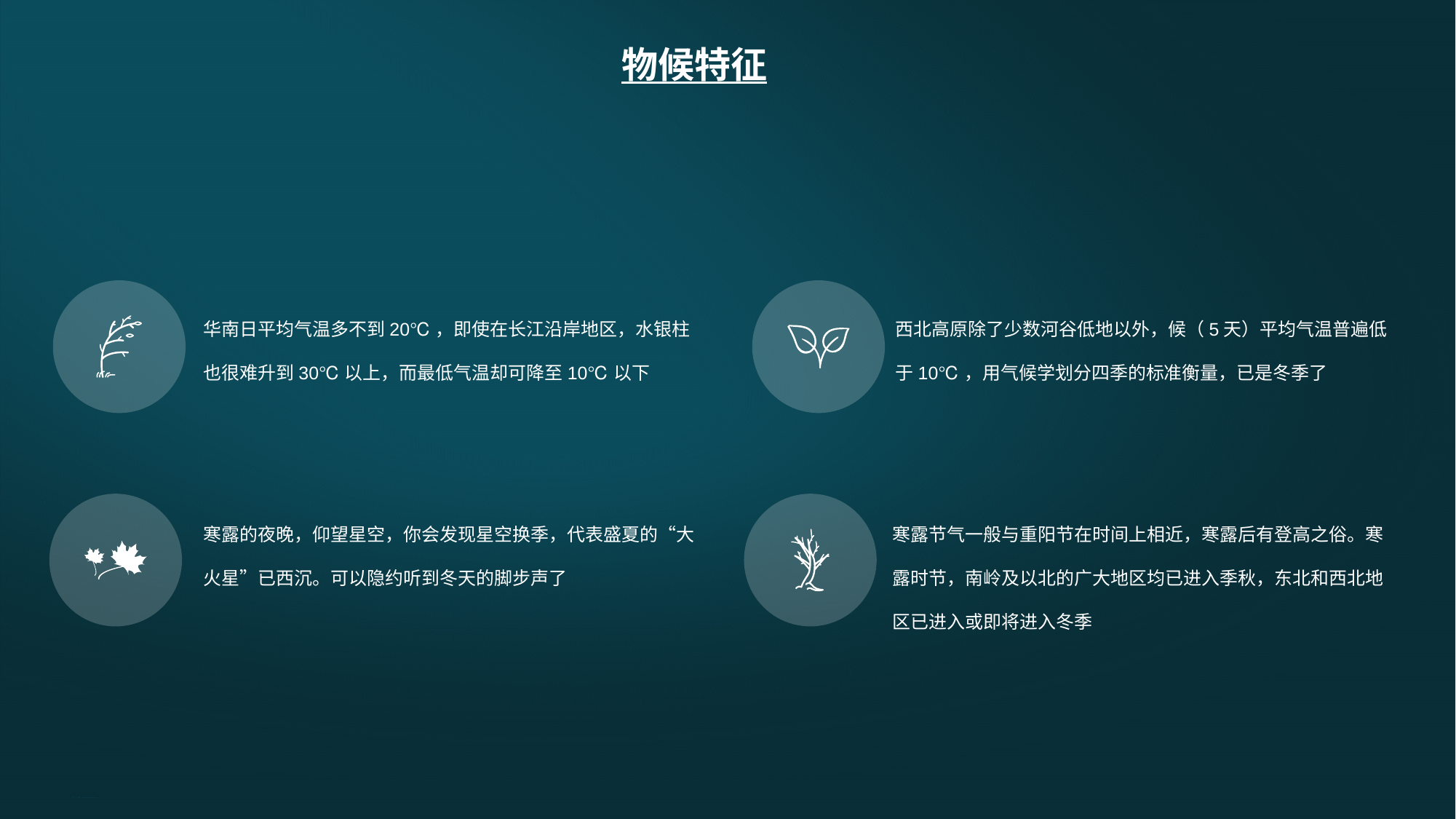

物候特征

华南日平均气温多不到20℃，即使在长江沿岸地区，水银柱也很难升到30℃以上，而最低气温却可降至10℃以下
西北高原除了少数河谷低地以外，候（5天）平均气温普遍低于10℃，用气候学划分四季的标准衡量，已是冬季了

寒露的夜晚，仰望星空，你会发现星空换季，代表盛夏的“大火星”已西沉。可以隐约听到冬天的脚步声了
寒露节气一般与重阳节在时间上相近，寒露后有登高之俗。寒露时节，南岭及以北的广大地区均已进入季秋，东北和西北地区已进入或即将进入冬季

节日PPT模板 http://www.ypppt.com/jieri/